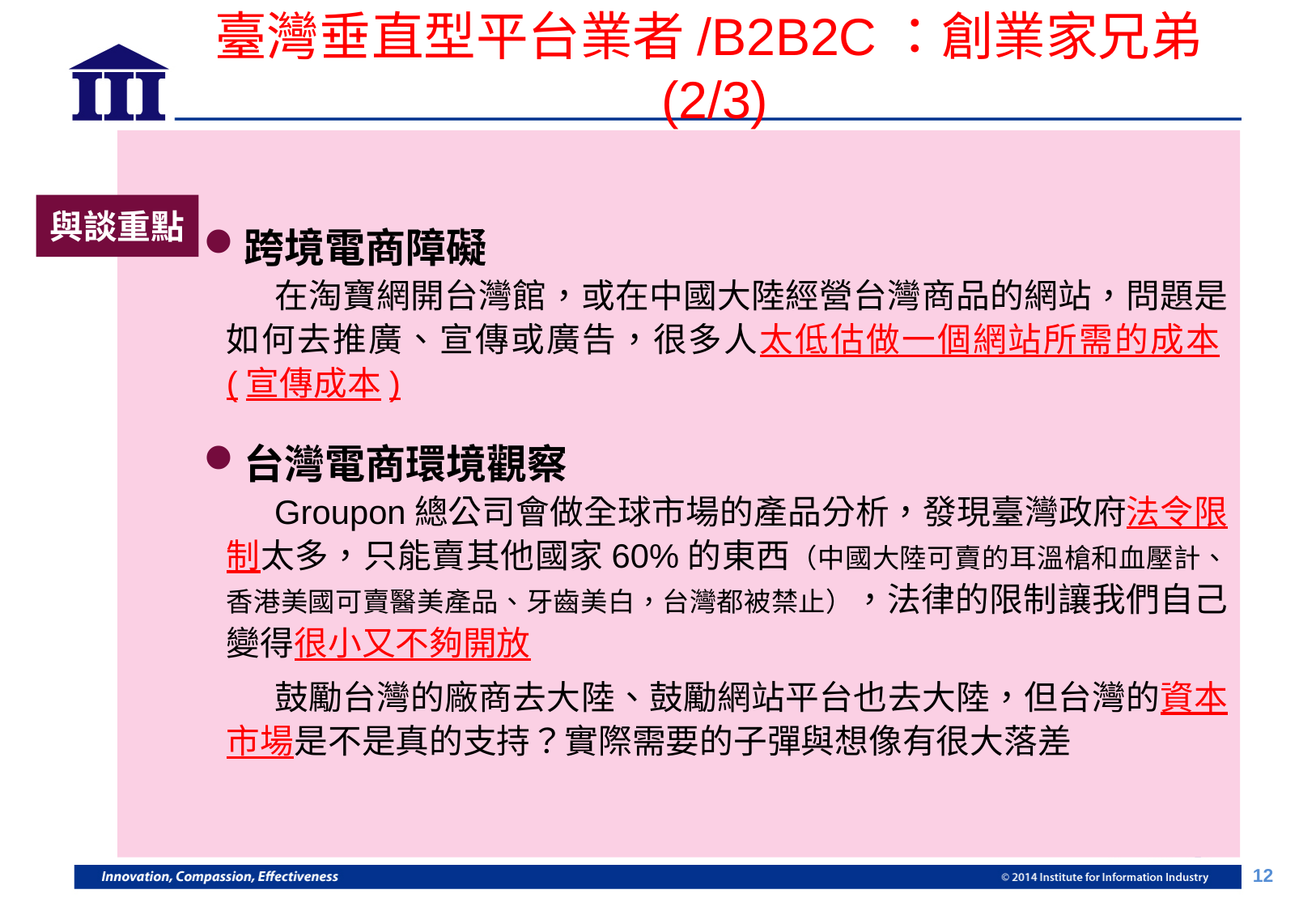

# 臺灣垂直型平台業者/B2B2C：創業家兄弟(2/3)
跨境電商障礙
在淘寶網開台灣館，或在中國大陸經營台灣商品的網站，問題是如何去推廣、宣傳或廣告，很多人太低估做一個網站所需的成本(宣傳成本)
台灣電商環境觀察
Groupon總公司會做全球市場的產品分析，發現臺灣政府法令限制太多，只能賣其他國家60%的東西（中國大陸可賣的耳溫槍和血壓計、香港美國可賣醫美產品、牙齒美白，台灣都被禁止），法律的限制讓我們自己變得很小又不夠開放
鼓勵台灣的廠商去大陸、鼓勵網站平台也去大陸，但台灣的資本市場是不是真的支持？實際需要的子彈與想像有很大落差
與談重點